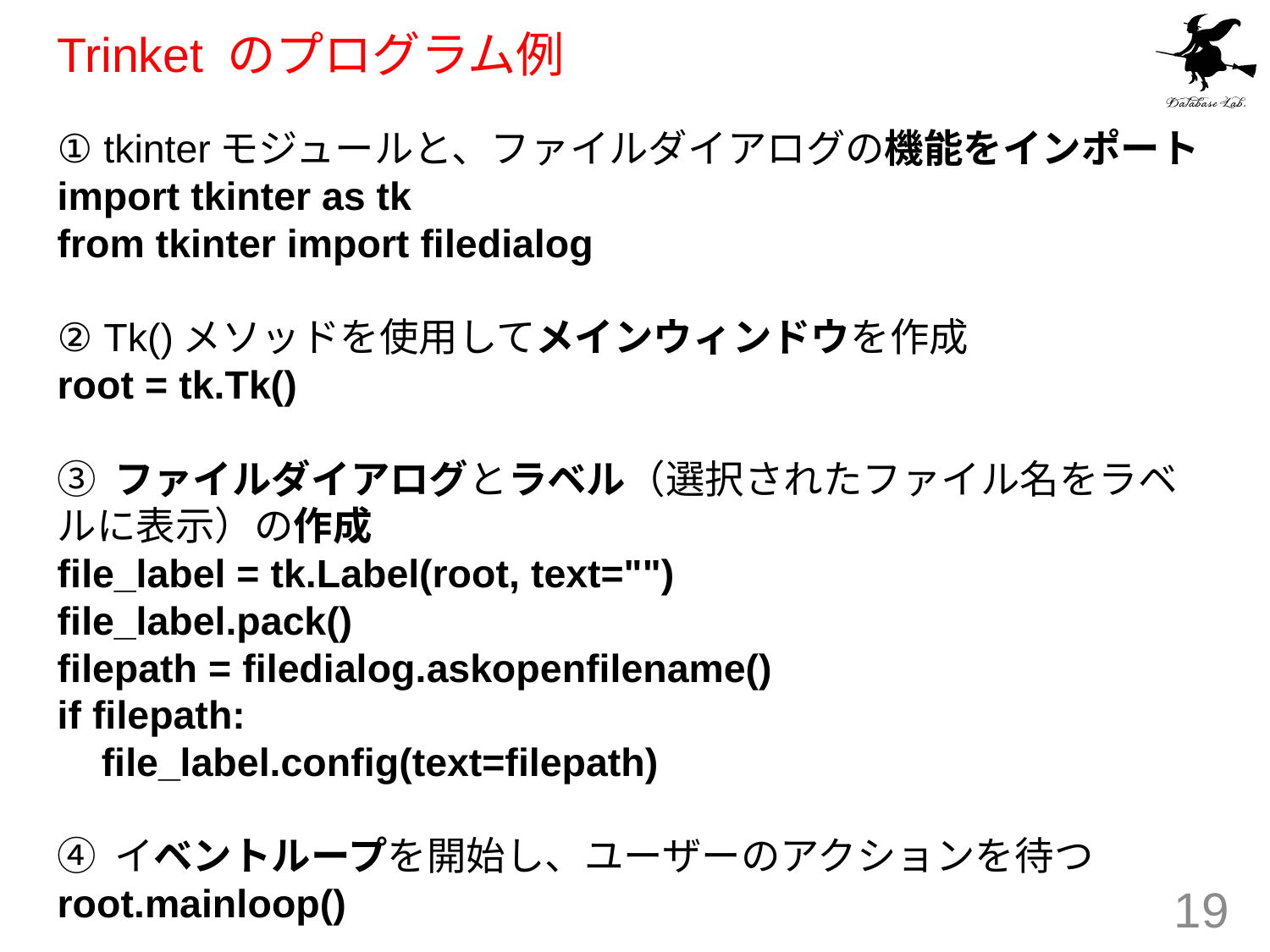

# Trinket のプログラム例
① tkinterモジュールと、ファイルダイアログの機能をインポート
import tkinter as tk
from tkinter import filedialog

② Tk()メソッドを使用してメインウィンドウを作成
root = tk.Tk()

③ ファイルダイアログとラベル（選択されたファイル名をラベルに表示）の作成
file_label = tk.Label(root, text="")
file_label.pack()
filepath = filedialog.askopenfilename()
if filepath:
    file_label.config(text=filepath)

④ イベントループを開始し、ユーザーのアクションを待つ
root.mainloop()

19